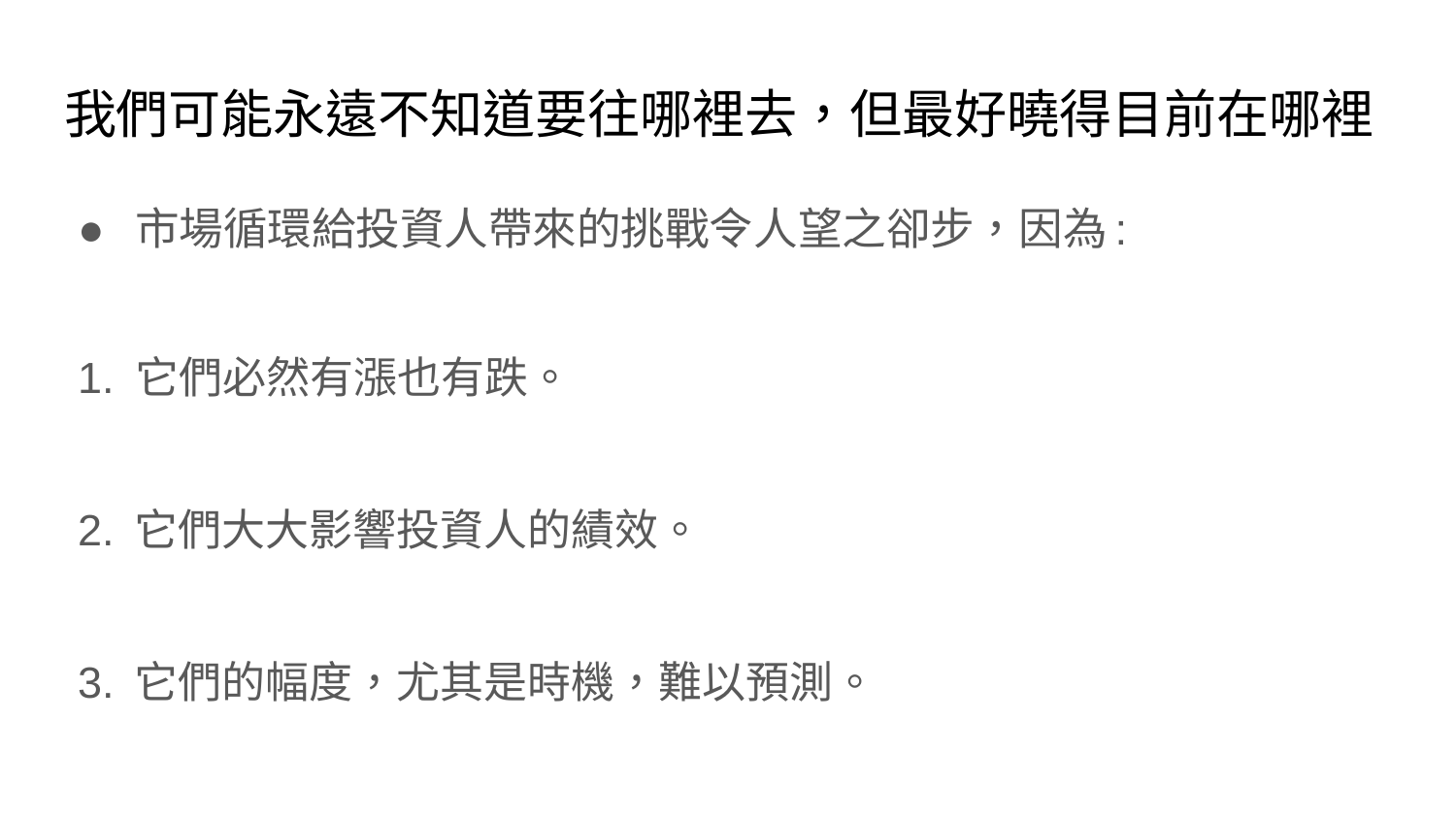

# 我們可能永遠不知道要往哪裡去，但最好曉得目前在哪裡
市場循環給投資人帶來的挑戰令人望之卻步，因為:

它們必然有漲也有跌。

2. 它們大大影響投資人的績效。

3. 它們的幅度，尤其是時機，難以預測。